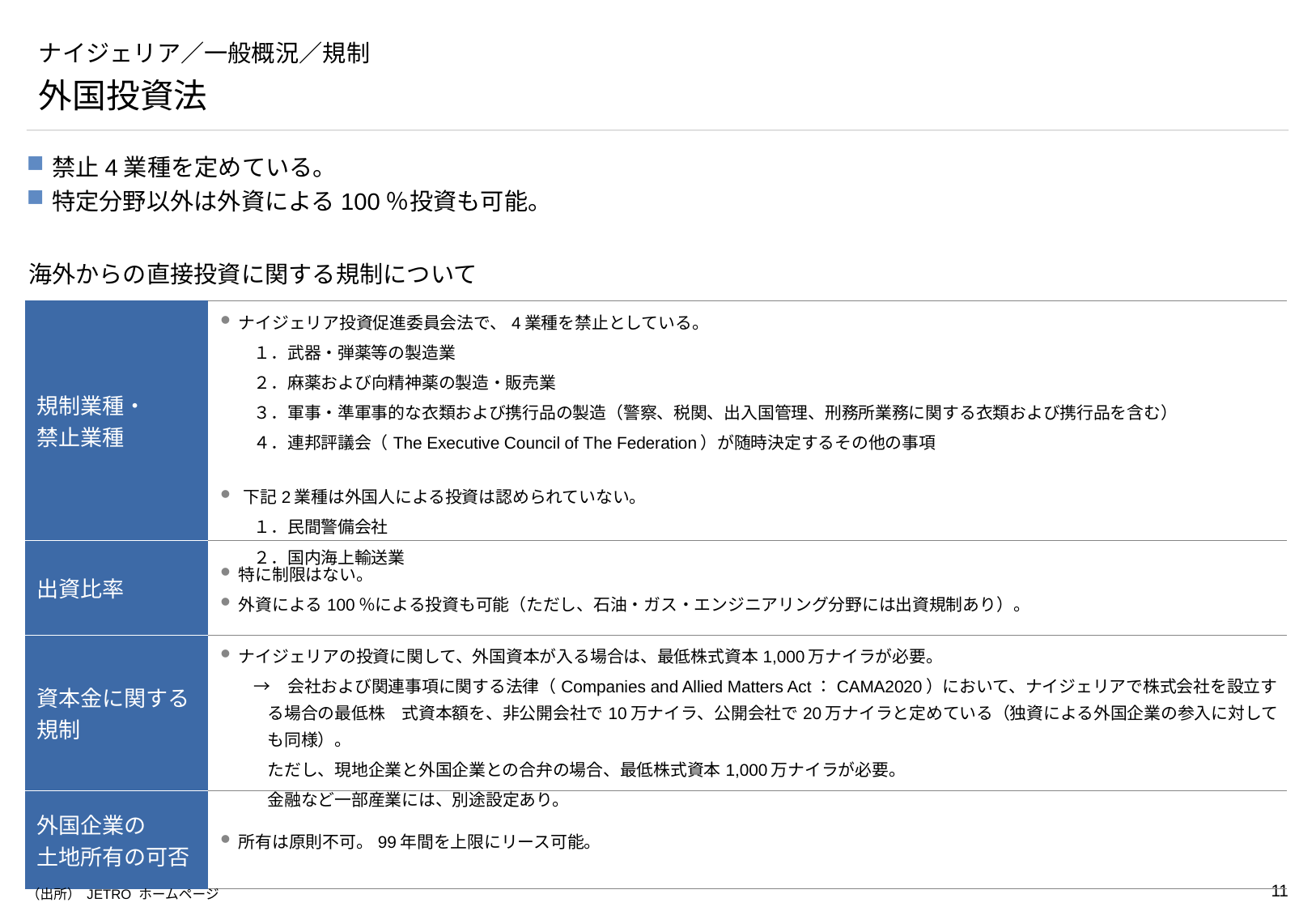

# ナイジェリア／一般概況／規制
外国投資法
禁止4業種を定めている。
特定分野以外は外資による100％投資も可能。
海外からの直接投資に関する規制について
| 規制業種・ 禁止業種 | ナイジェリア投資促進委員会法で、4業種を禁止としている。 　　１．武器・弾薬等の製造業 　　２．麻薬および向精神薬の製造・販売業 　　３．軍事・準軍事的な衣類および携行品の製造（警察、税関、出入国管理、刑務所業務に関する衣類および携行品を含む） 　　４．連邦評議会（The Executive Council of The Federation）が随時決定するその他の事項 下記2業種は外国人による投資は認められていない。 　　１．民間警備会社 　　２．国内海上輸送業 |
| --- | --- |
| 出資比率 | 特に制限はない。 外資による100％による投資も可能（ただし、石油・ガス・エンジニアリング分野には出資規制あり）。 |
| 資本金に関する 規制 | ナイジェリアの投資に関して、外国資本が入る場合は、最低株式資本1,000万ナイラが必要。 　　→　会社および関連事項に関する法律（Companies and Allied Matters Act：CAMA2020）において、ナイジェリアで株式会社を設立する場合の最低株　式資本額を、非公開会社で10万ナイラ、公開会社で20万ナイラと定めている（独資による外国企業の参入に対しても同様）。 ただし、現地企業と外国企業との合弁の場合、最低株式資本1,000万ナイラが必要。 金融など一部産業には、別途設定あり。 |
| 外国企業の 土地所有の可否 | 所有は原則不可。99年間を上限にリース可能。 |
（出所） JETRO ホームページ